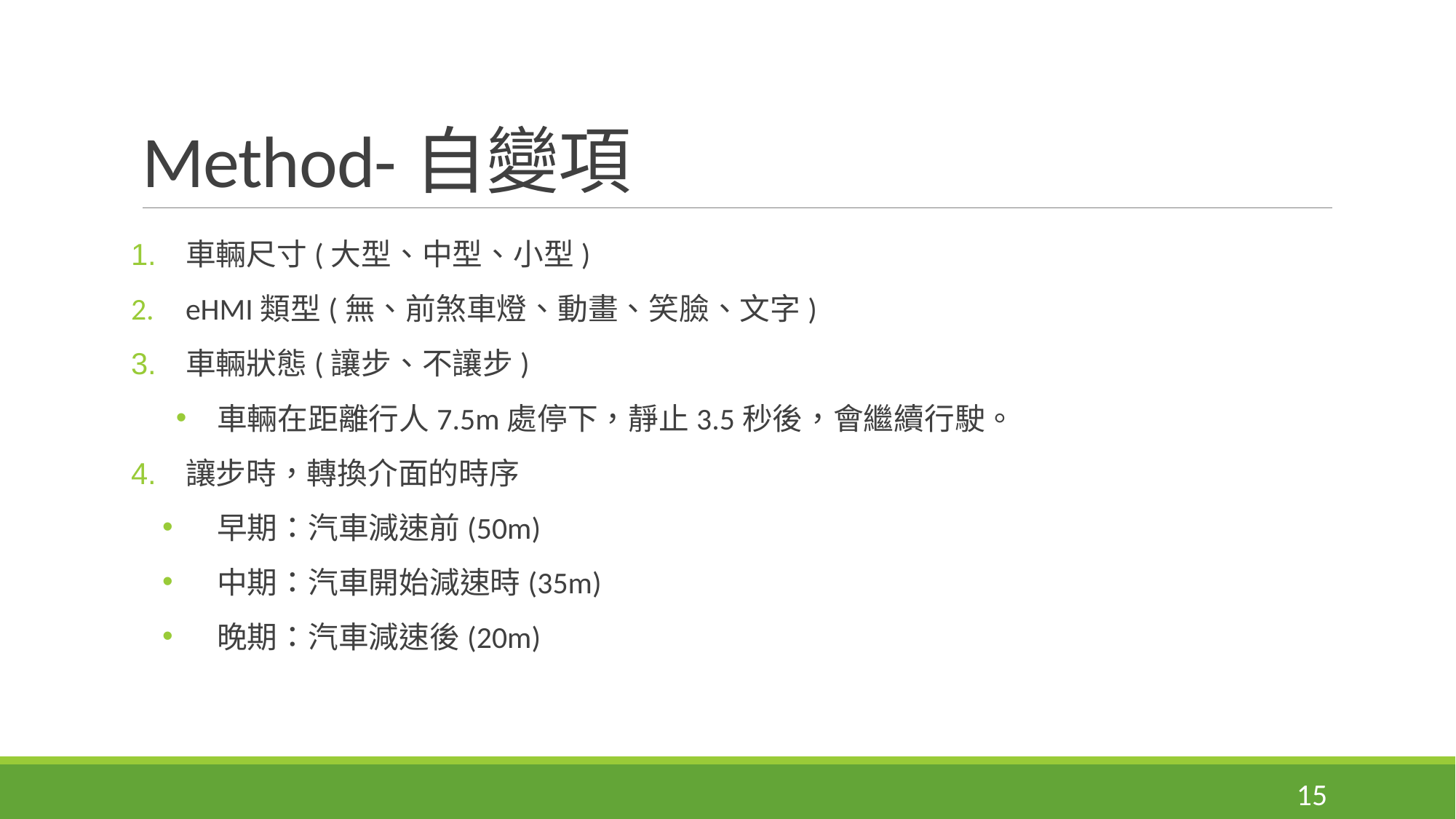

# Method-自變項
車輛尺寸(大型、中型、小型)
eHMI類型(無、前煞車燈、動畫、笑臉、文字)
車輛狀態(讓步、不讓步)
車輛在距離行人7.5m處停下，靜止3.5秒後，會繼續行駛。
讓步時，轉換介面的時序
早期：汽車減速前(50m)
中期：汽車開始減速時(35m)
晚期：汽車減速後(20m)
15